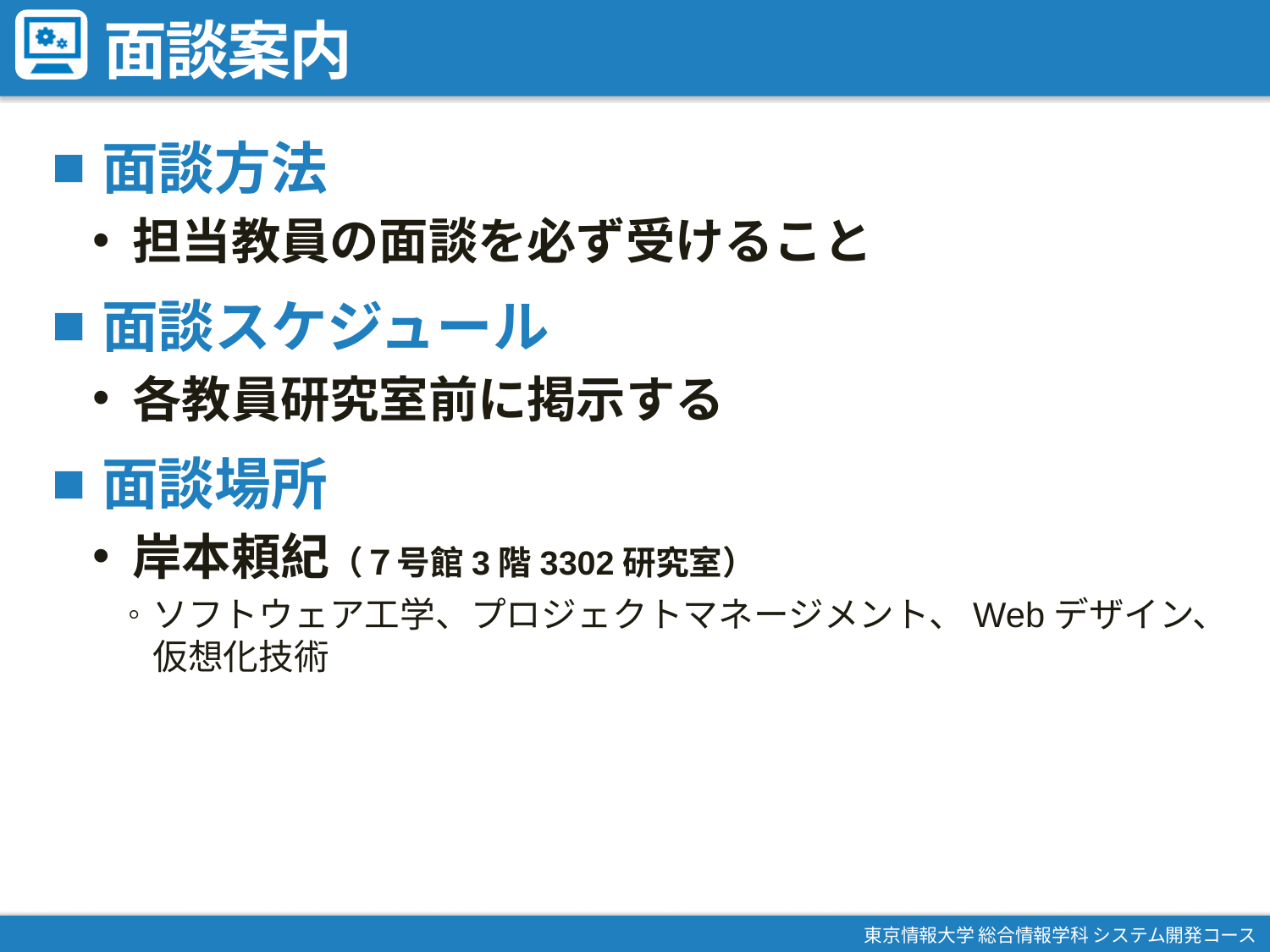

# 面談案内
面談方法
担当教員の面談を必ず受けること
面談スケジュール
各教員研究室前に掲示する
面談場所
岸本頼紀（７号館3階3302研究室）
ソフトウェア工学、プロジェクトマネージメント、Webデザイン、仮想化技術